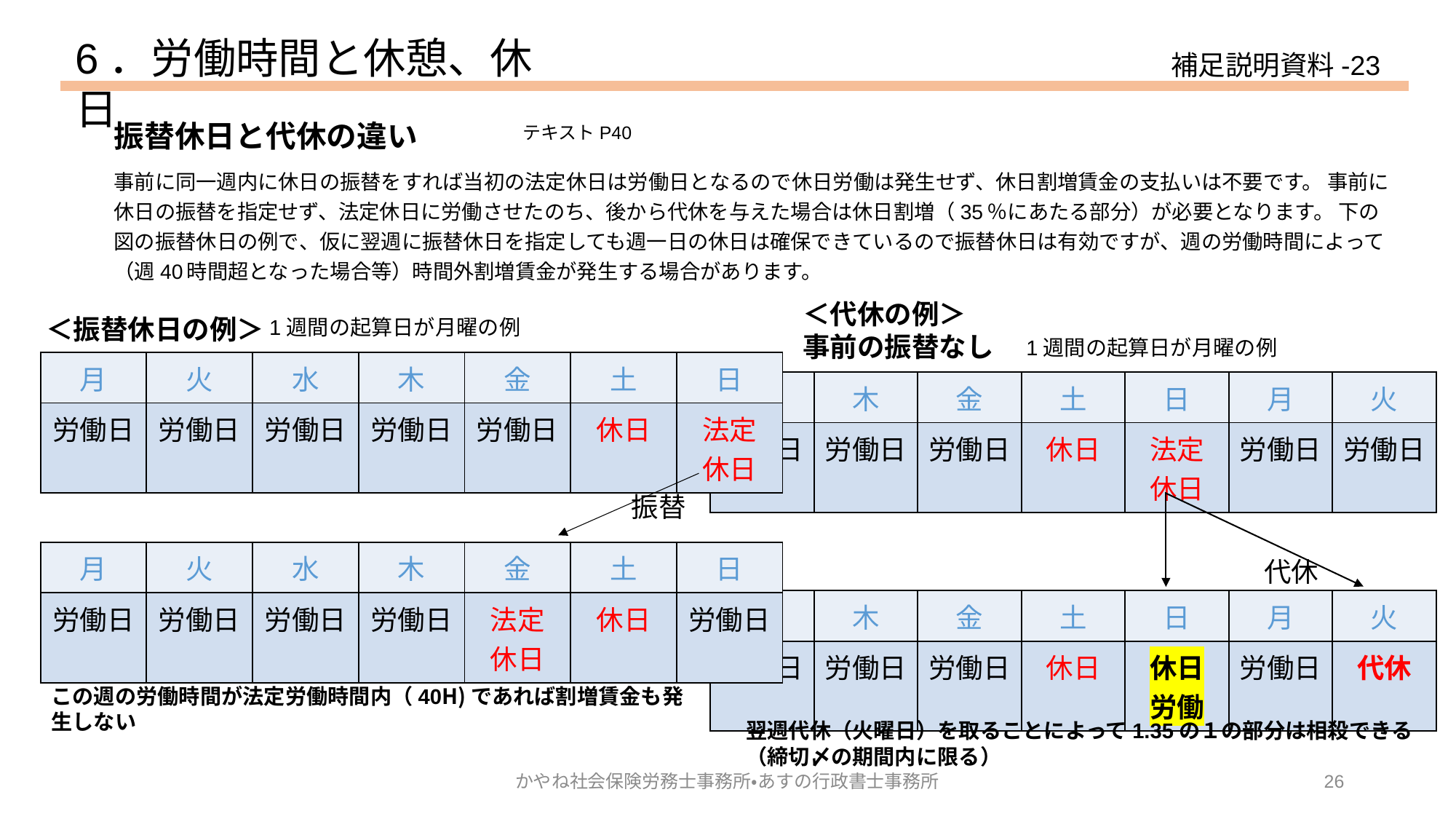

6．労働時間と休憩、休日
補足説明資料-23
振替休日と代休の違い
テキストP40
事前に同一週内に休日の振替をすれば当初の法定休日は労働日となるので休日労働は発生せず、休日割増賃金の支払いは不要です。 事前に休日の振替を指定せず、法定休日に労働させたのち、後から代休を与えた場合は休日割増（35％にあたる部分）が必要となります。 下の図の振替休日の例で、仮に翌週に振替休日を指定しても週一日の休日は確保できているので振替休日は有効ですが、週の労働時間によって（週40時間超となった場合等）時間外割増賃金が発生する場合があります。

＜代休の例＞
事前の振替なし
＜振替休日の例＞
1週間の起算日が月曜の例
1週間の起算日が月曜の例
| 月 | 火 | 水 | 木 | 金 | 土 | 日 |
| --- | --- | --- | --- | --- | --- | --- |
| 労働日 | 労働日 | 労働日 | 労働日 | 労働日 | 休日 | 法定 休日 |
| 水 | 木 | 金 | 土 | 日 | 月 | 火 |
| --- | --- | --- | --- | --- | --- | --- |
| 労働日 | 労働日 | 労働日 | 休日 | 法定 休日 | 労働日 | 労働日 |
振替
| 月 | 火 | 水 | 木 | 金 | 土 | 日 |
| --- | --- | --- | --- | --- | --- | --- |
| 労働日 | 労働日 | 労働日 | 労働日 | 法定 休日 | 休日 | 労働日 |
代休
| 月 | 木 | 金 | 土 | 日 | 月 | 火 |
| --- | --- | --- | --- | --- | --- | --- |
| 労働日 | 労働日 | 労働日 | 休日 | 休日 労働 | 労働日 | 代休 |
この週の労働時間が法定労働時間内（40H)であれば割増賃金も発生しない
翌週代休（火曜日）を取ることによって1.35の１の部分は相殺できる（締切〆の期間内に限る）
かやね社会保険労務士事務所・あすの行政書士事務所
26